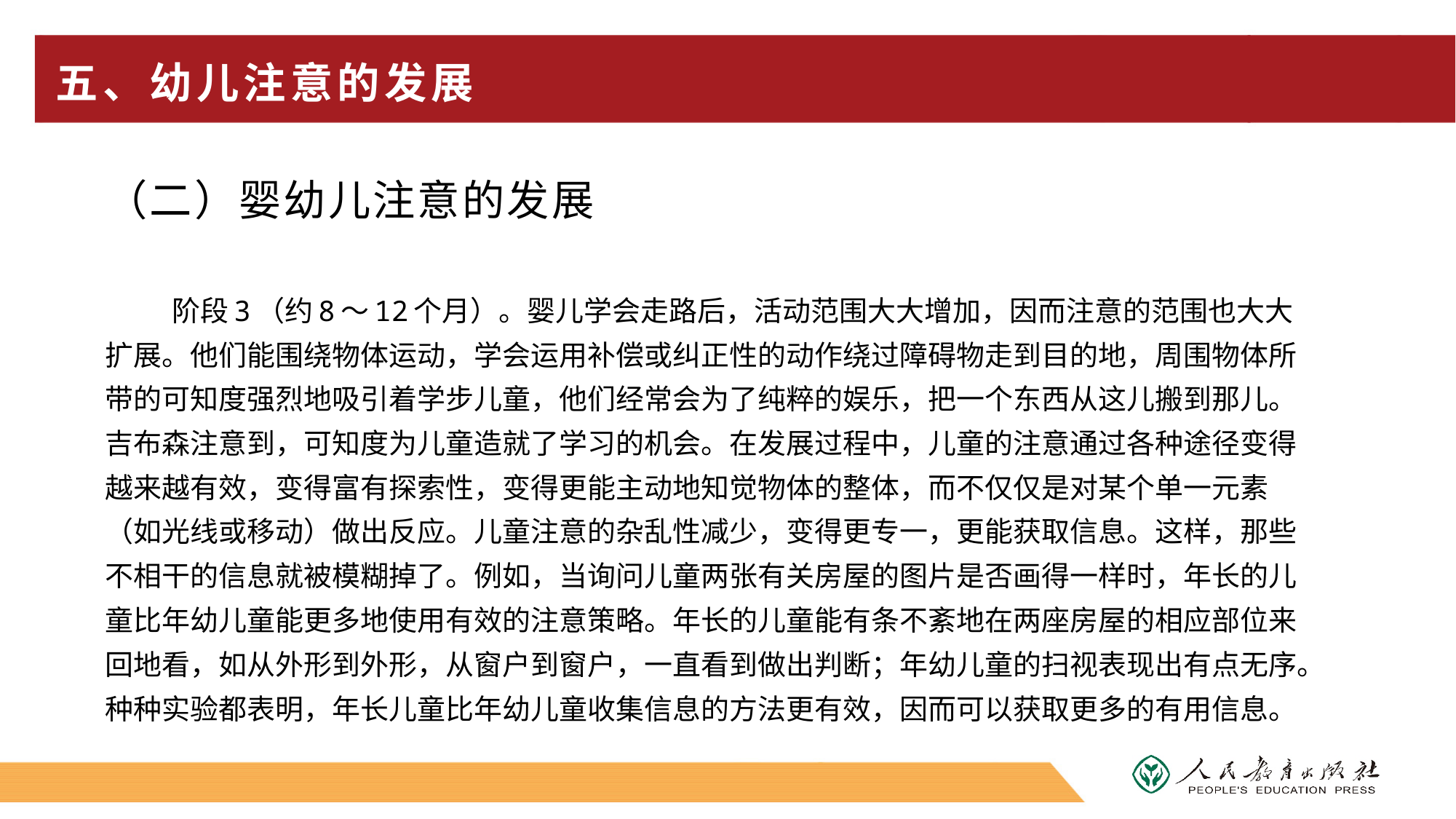

# 五、幼儿注意的发展
（二）婴幼儿注意的发展
阶段3（约8～12个月）。婴儿学会走路后，活动范围大大增加，因而注意的范围也大大扩展。他们能围绕物体运动，学会运用补偿或纠正性的动作绕过障碍物走到目的地，周围物体所带的可知度强烈地吸引着学步儿童，他们经常会为了纯粹的娱乐，把一个东西从这儿搬到那儿。吉布森注意到，可知度为儿童造就了学习的机会。在发展过程中，儿童的注意通过各种途径变得越来越有效，变得富有探索性，变得更能主动地知觉物体的整体，而不仅仅是对某个单一元素（如光线或移动）做出反应。儿童注意的杂乱性减少，变得更专一，更能获取信息。这样，那些不相干的信息就被模糊掉了。例如，当询问儿童两张有关房屋的图片是否画得一样时，年长的儿童比年幼儿童能更多地使用有效的注意策略。年长的儿童能有条不紊地在两座房屋的相应部位来回地看，如从外形到外形，从窗户到窗户，一直看到做出判断；年幼儿童的扫视表现出有点无序。种种实验都表明，年长儿童比年幼儿童收集信息的方法更有效，因而可以获取更多的有用信息。